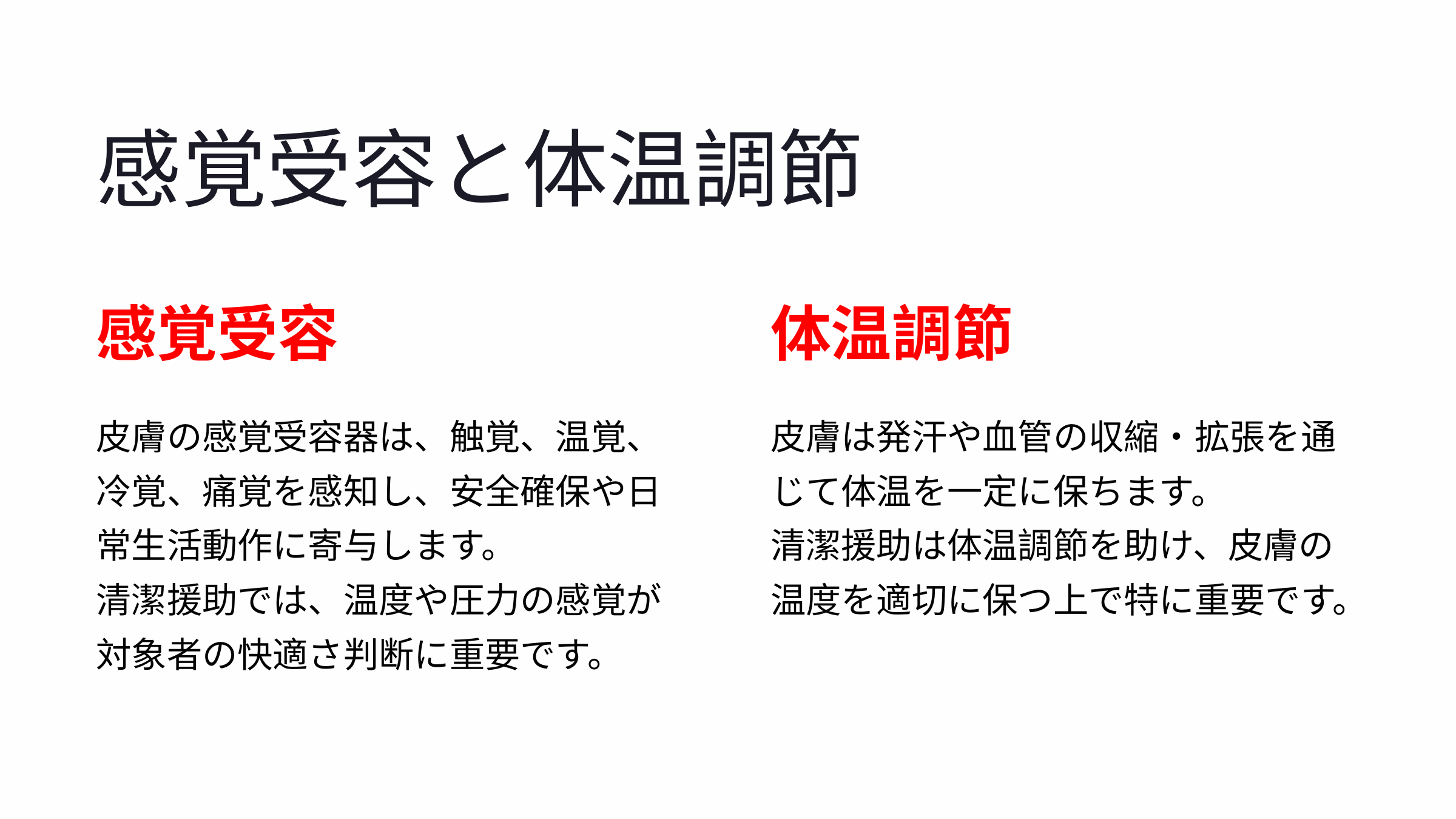

感覚受容と体温調節
感覚受容
体温調節
皮膚の感覚受容器は、触覚、温覚、冷覚、痛覚を感知し、安全確保や日常生活動作に寄与します。
清潔援助では、温度や圧力の感覚が対象者の快適さ判断に重要です。
皮膚は発汗や血管の収縮・拡張を通じて体温を一定に保ちます。
清潔援助は体温調節を助け、皮膚の温度を適切に保つ上で特に重要です。